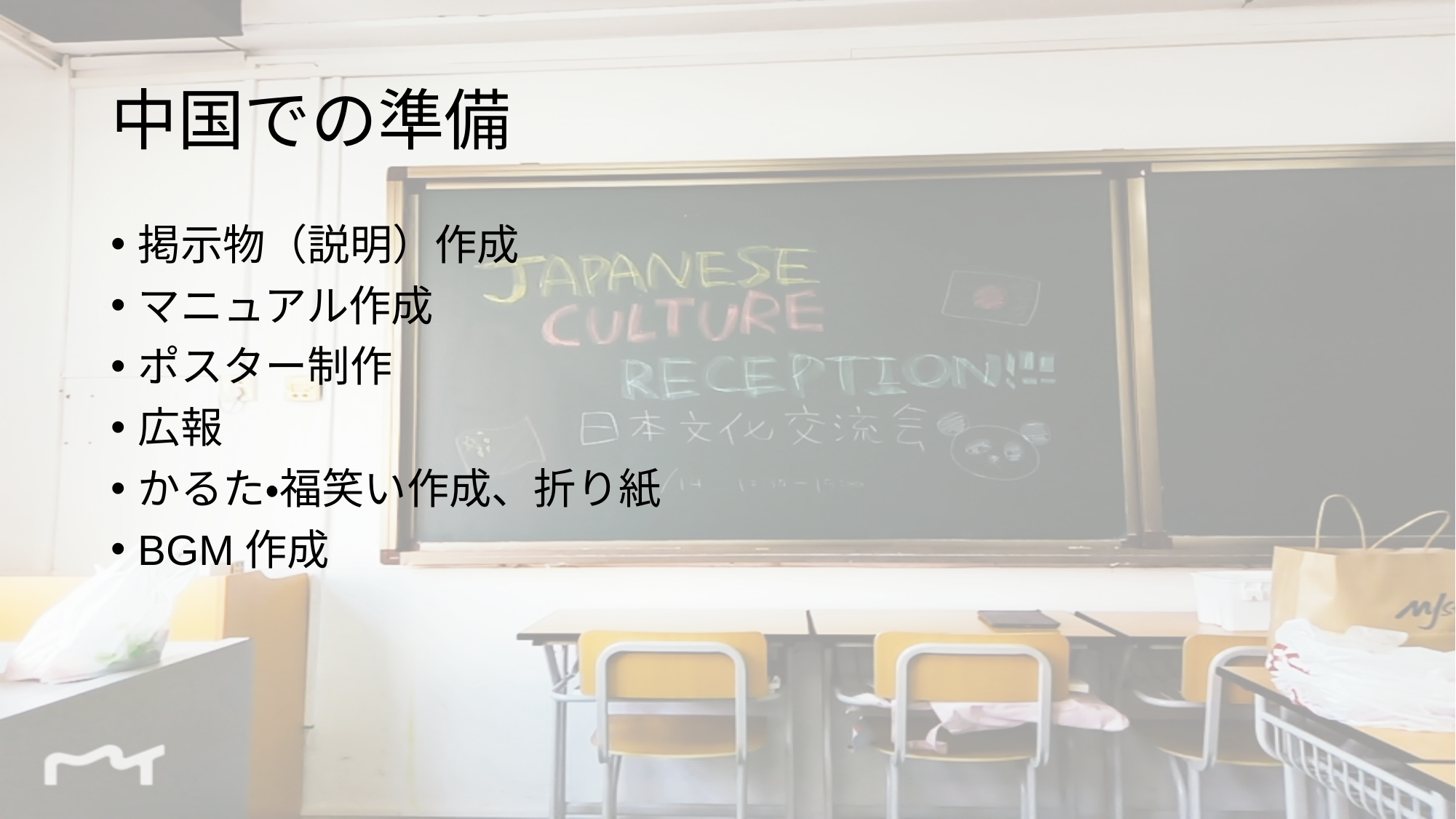

# 中国での準備
掲示物（説明）作成
マニュアル作成
ポスター制作
広報
かるた・福笑い作成、折り紙
BGM作成